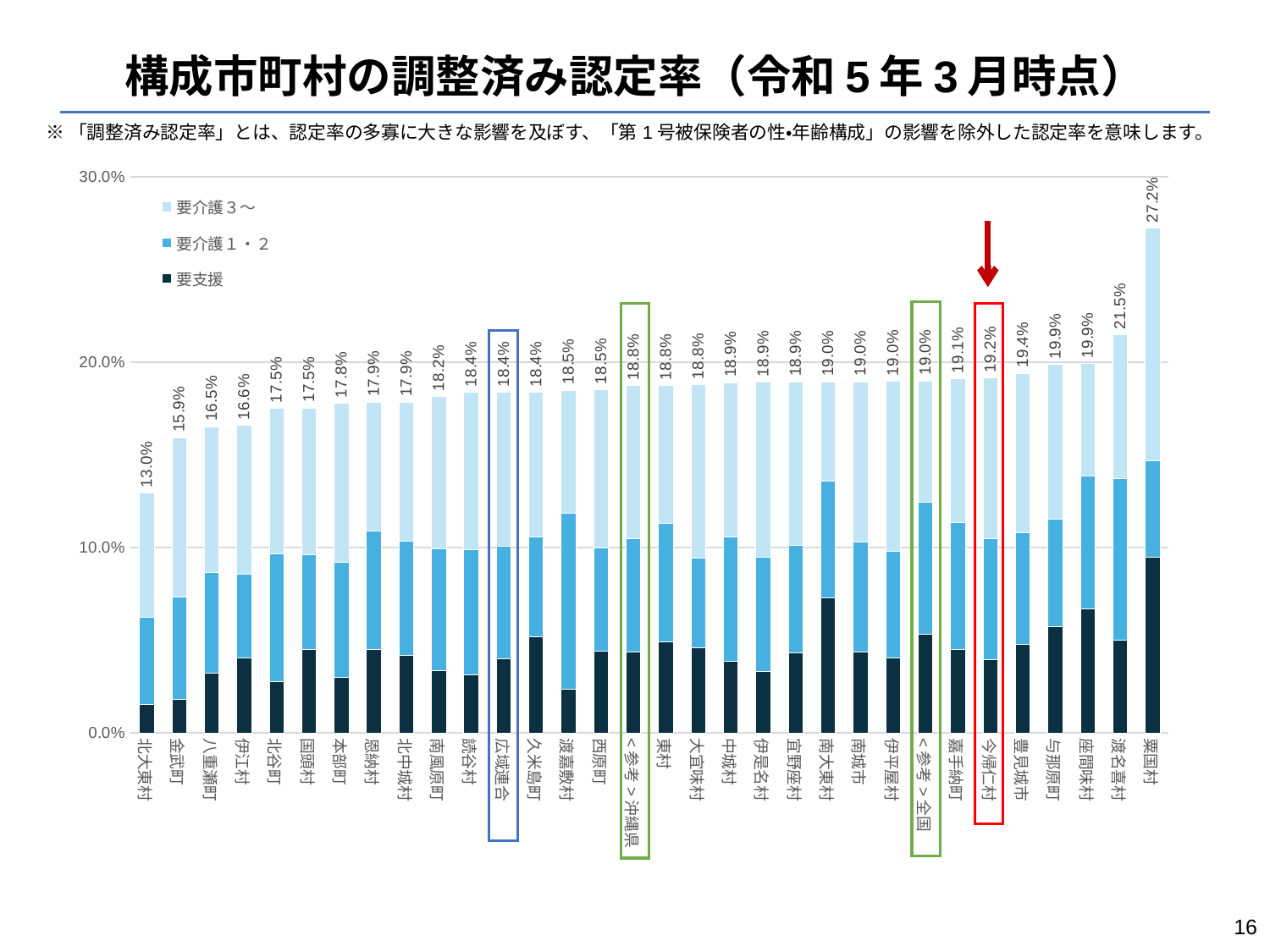

# 構成市町村の調整済み認定率（令和5年3月時点）
※「調整済み認定率」とは、認定率の多寡に大きな影響を及ぼす、「第1号被保険者の性・年齢構成」の影響を除外した認定率を意味します。

### Chart

| Category | 要支援 | 要介護１・２ | 要介護３～ | 認定率 |
|---|---|---|---|---|
| 北大東村 | 0.0156314 | 0.0466481 | 0.06729840000000001 | 0.129578 |
| 金武町 | 0.018342 | 0.0551879 | 0.0859093 | 0.1594392 |
| 八重瀬町 | 0.032214 | 0.0546942 | 0.0784401 | 0.1653483 |
| 伊江村 | 0.0406959 | 0.0449845 | 0.0803487 | 0.1660292 |
| 北谷町 | 0.0279588 | 0.0686119 | 0.0786097 | 0.1751804 |
| 国頭村 | 0.0453382 | 0.050960500000000006 | 0.0791104 | 0.1754091 |
| 本部町 | 0.0301405 | 0.0618371 | 0.0861107 | 0.1780884 |
| 恩納村 | 0.045161999999999994 | 0.06374650000000001 | 0.0696104 | 0.1785189 |
| 北中城村 | 0.0417623 | 0.0615899 | 0.0751815 | 0.1785338 |
| 南風原町 | 0.0339034 | 0.0653735 | 0.0823794 | 0.1816561 |
| 読谷村 | 0.0314973 | 0.0675649 | 0.0846743 | 0.1837365 |
| 広域連合 | 0.0399533 | 0.0608336 | 0.08296700000000001 | 0.1837538 |
| 久米島町 | 0.0517812 | 0.0539282 | 0.07810249999999999 | 0.1838119 |
| 渡嘉敷村 | 0.0236197 | 0.09499540000000001 | 0.0664244 | 0.1850395 |
| 西原町 | 0.0443126 | 0.0557095 | 0.0853177 | 0.1853399 |
| <参考>沖縄県 | 0.044000000000000004 | 0.060899999999999996 | 0.0825 | 0.1875 |
| 東村 | 0.0490978 | 0.0639477 | 0.074516 | 0.1875614 |
| 大宜味村 | 0.04616 | 0.0480559 | 0.0938108 | 0.1880267 |
| 中城村 | 0.0386165 | 0.0671705 | 0.0833711 | 0.189158 |
| 伊是名村 | 0.033437800000000004 | 0.061483 | 0.09440309999999999 | 0.1893238 |
| 宜野座村 | 0.0435282 | 0.057588 | 0.08834510000000001 | 0.1894614 |
| 南大東村 | 0.0727782 | 0.0632128 | 0.0535486 | 0.1895396 |
| 南城市 | 0.0439559 | 0.0592786 | 0.0863757 | 0.1896101 |
| 伊平屋村 | 0.0406858 | 0.057231699999999996 | 0.091927 | 0.1898444 |
| <参考>全国 | 0.0533 | 0.0713 | 0.0653 | 0.19010000000000002 |
| 嘉手納町 | 0.0453764 | 0.0682608 | 0.0775964 | 0.1912337 |
| 今帰仁村 | 0.0398854 | 0.06508140000000001 | 0.0868265 | 0.1917932 |
| 豊見城市 | 0.0481082 | 0.059966000000000005 | 0.0861078 | 0.194182 |
| 与那原町 | 0.0573407 | 0.0579403 | 0.0835071 | 0.1987882 |
| 座間味村 | 0.0670859 | 0.0718872 | 0.0603286 | 0.1993017 |
| 渡名喜村 | 0.0502551 | 0.08702889999999999 | 0.0776446 | 0.2149286 |
| 粟国村 | 0.0949613 | 0.051945099999999994 | 0.1254089 | 0.2723153 |

16